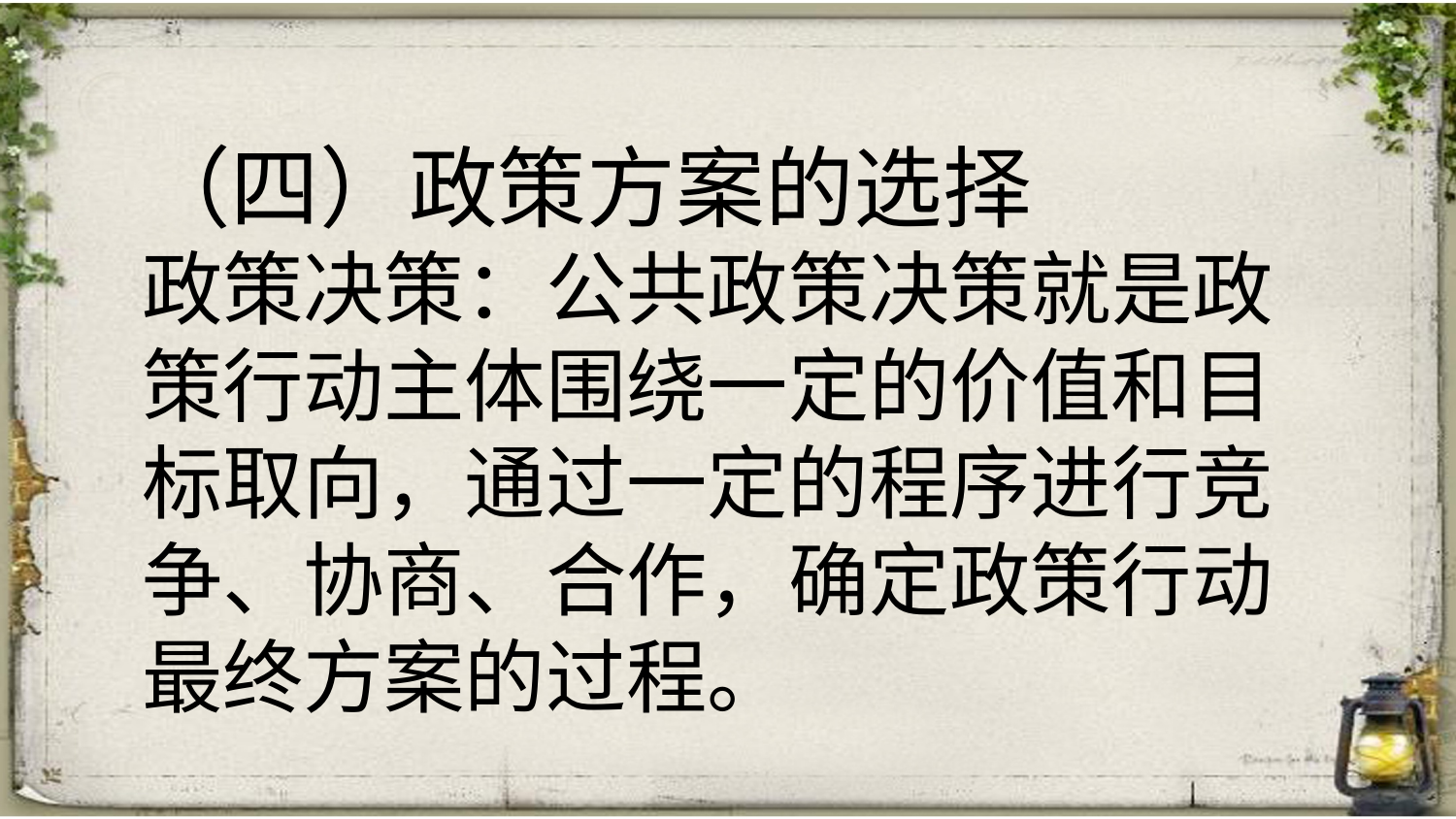

（四）政策方案的选择
政策决策：公共政策决策就是政策行动主体围绕一定的价值和目标取向，通过一定的程序进行竞争、协商、合作，确定政策行动最终方案的过程。